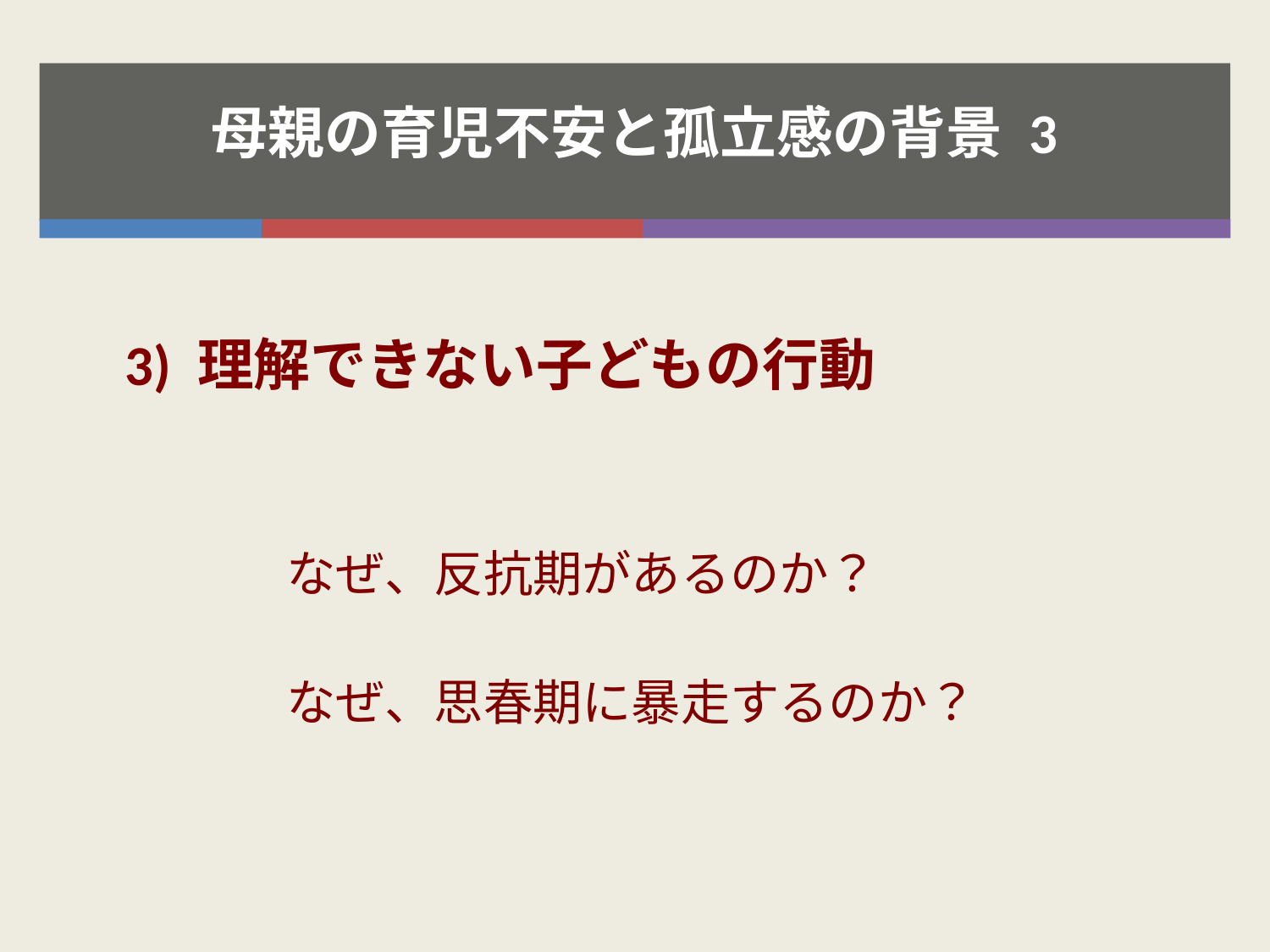

# 母親の育児不安と孤立感の背景 3
3) 理解できない子どもの行動
なぜ、反抗期があるのか？
なぜ、思春期に暴走するのか？